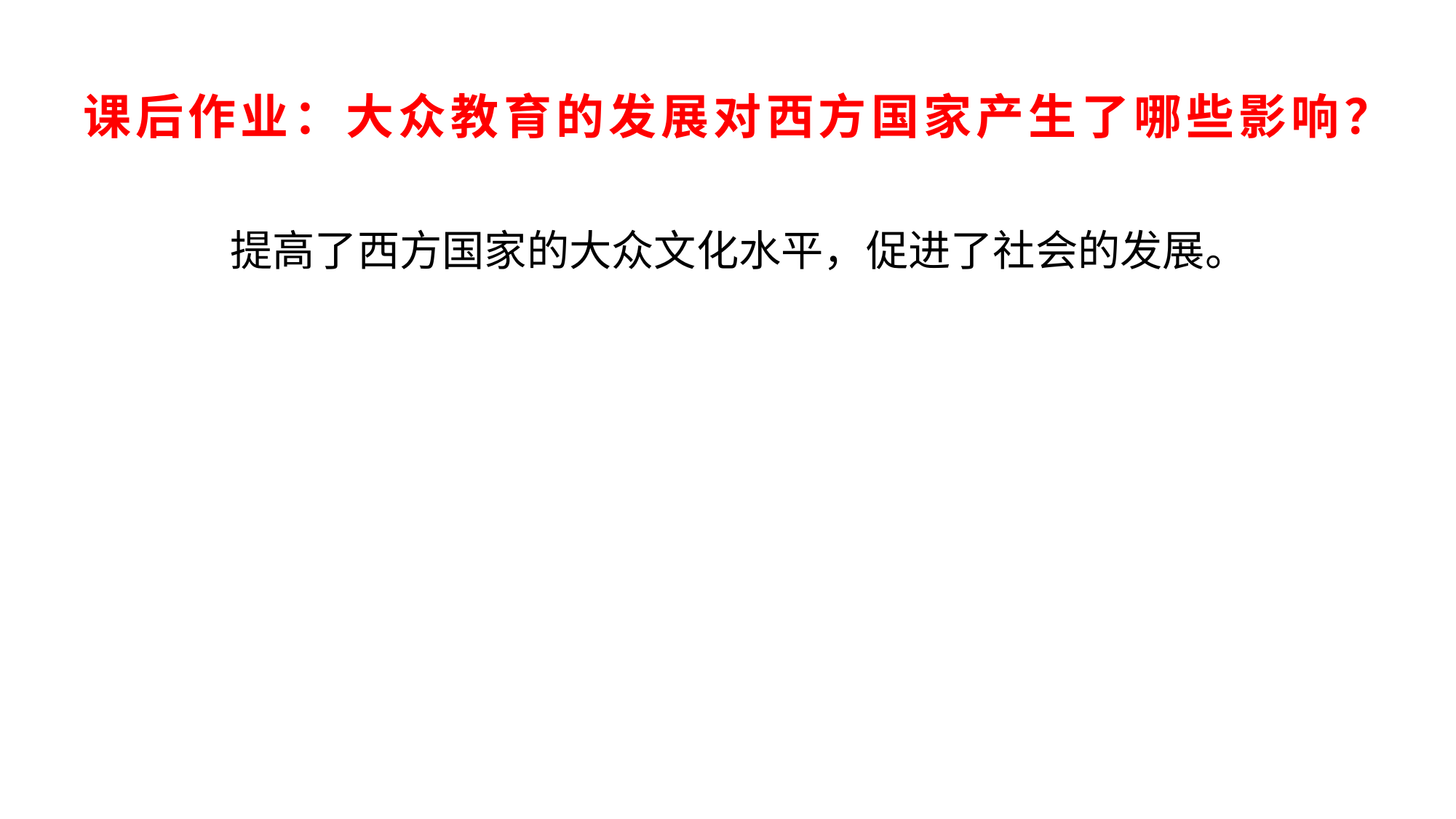

# 课后作业：大众教育的发展对西方国家产生了哪些影响？
提高了西方国家的大众文化水平，促进了社会的发展。